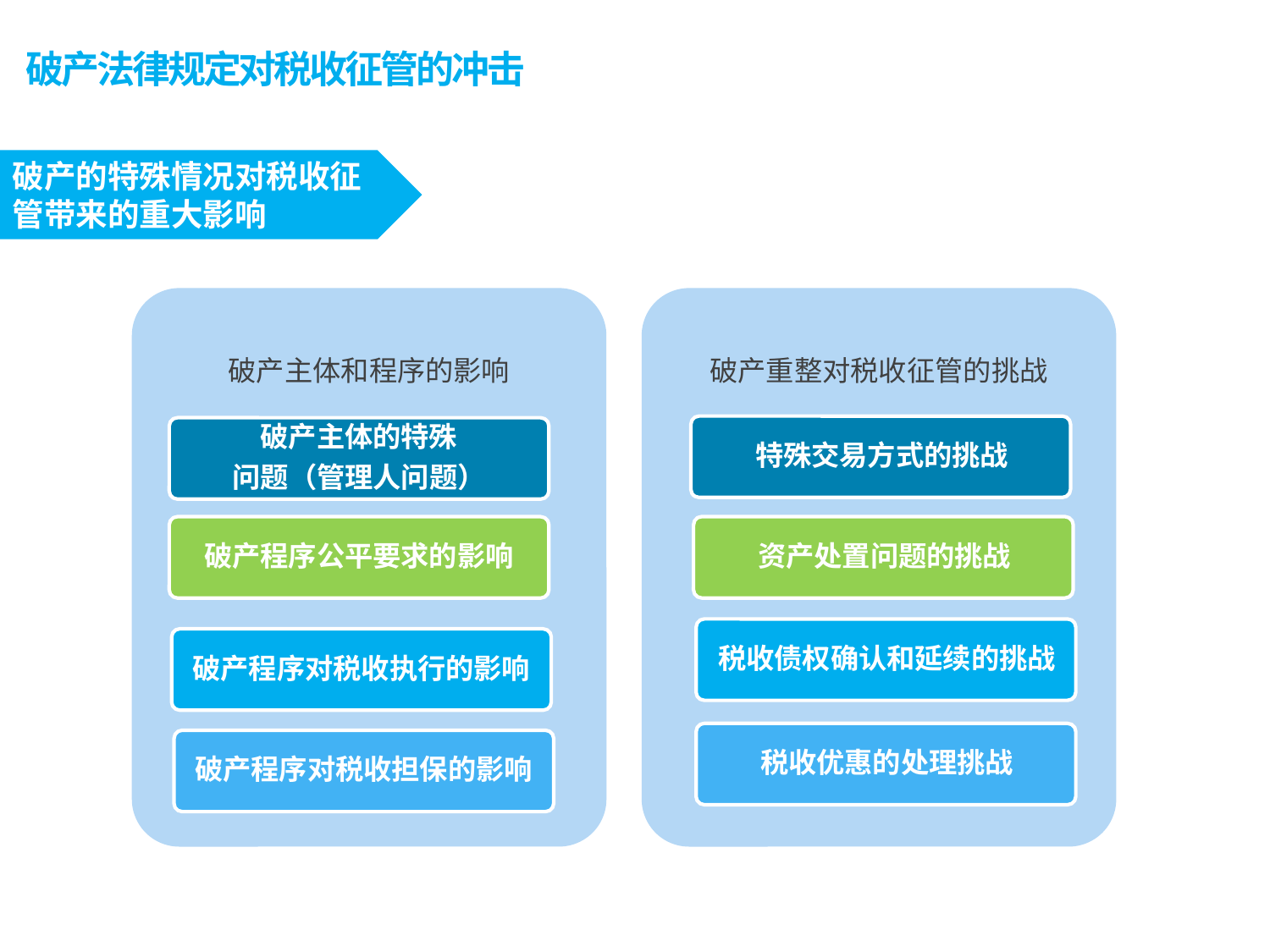

# 破产法律规定对税收征管的冲击
破产的特殊情况对税收征管带来的重大影响
破产主体和程序的影响
破产重整对税收征管的挑战
特殊交易方式的挑战
资产处置问题的挑战
税收债权确认和延续的挑战
税收优惠的处理挑战

破产主体的特殊
问题（管理人问题）

破产程序公平要求的影响

破产程序对税收执行的影响

破产程序对税收担保的影响